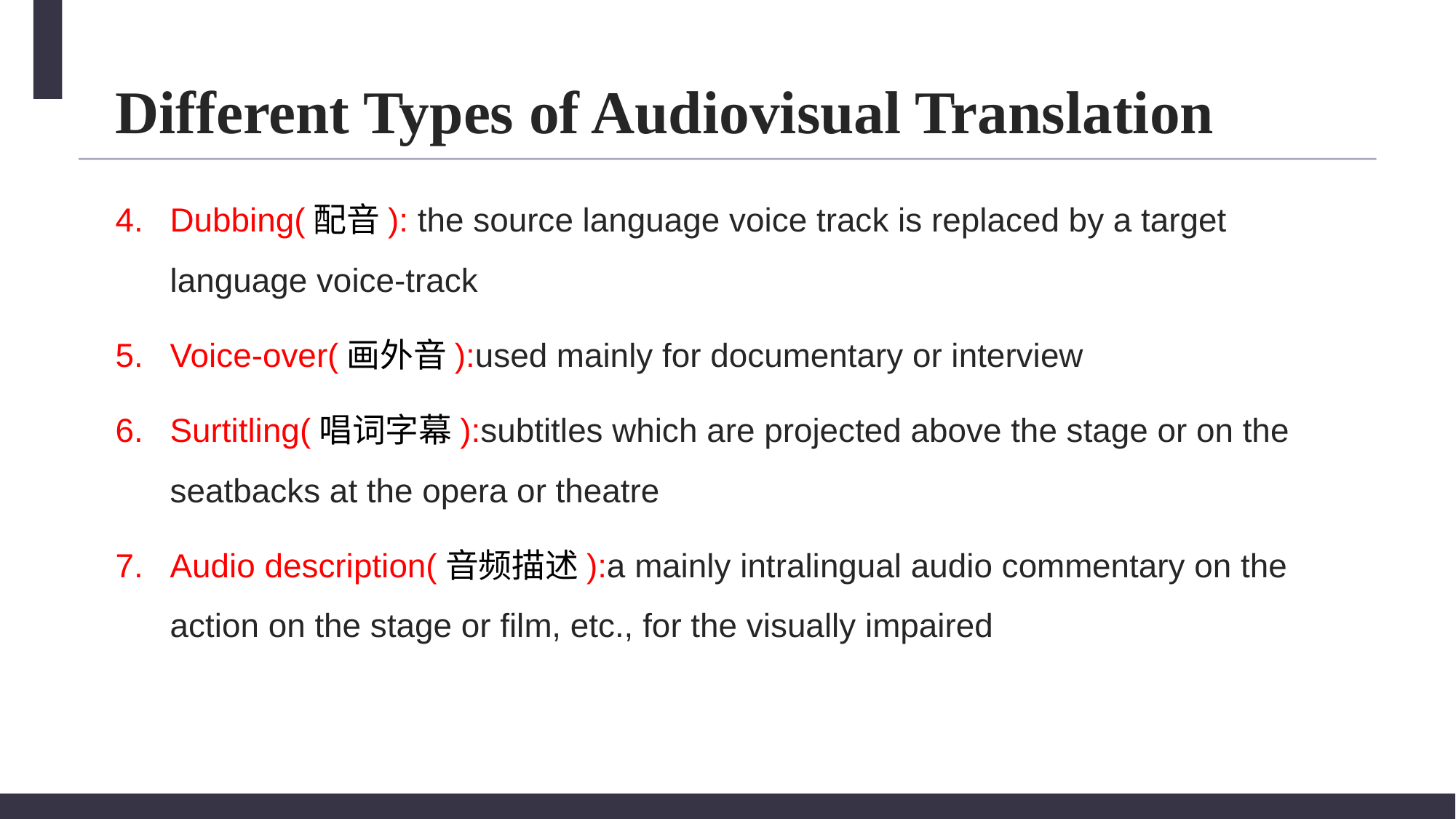

# Different Types of Audiovisual Translation
Dubbing(配音): the source language voice track is replaced by a target language voice-track
Voice-over(画外音):used mainly for documentary or interview
Surtitling(唱词字幕):subtitles which are projected above the stage or on the seatbacks at the opera or theatre
Audio description(音频描述):a mainly intralingual audio commentary on the action on the stage or film, etc., for the visually impaired